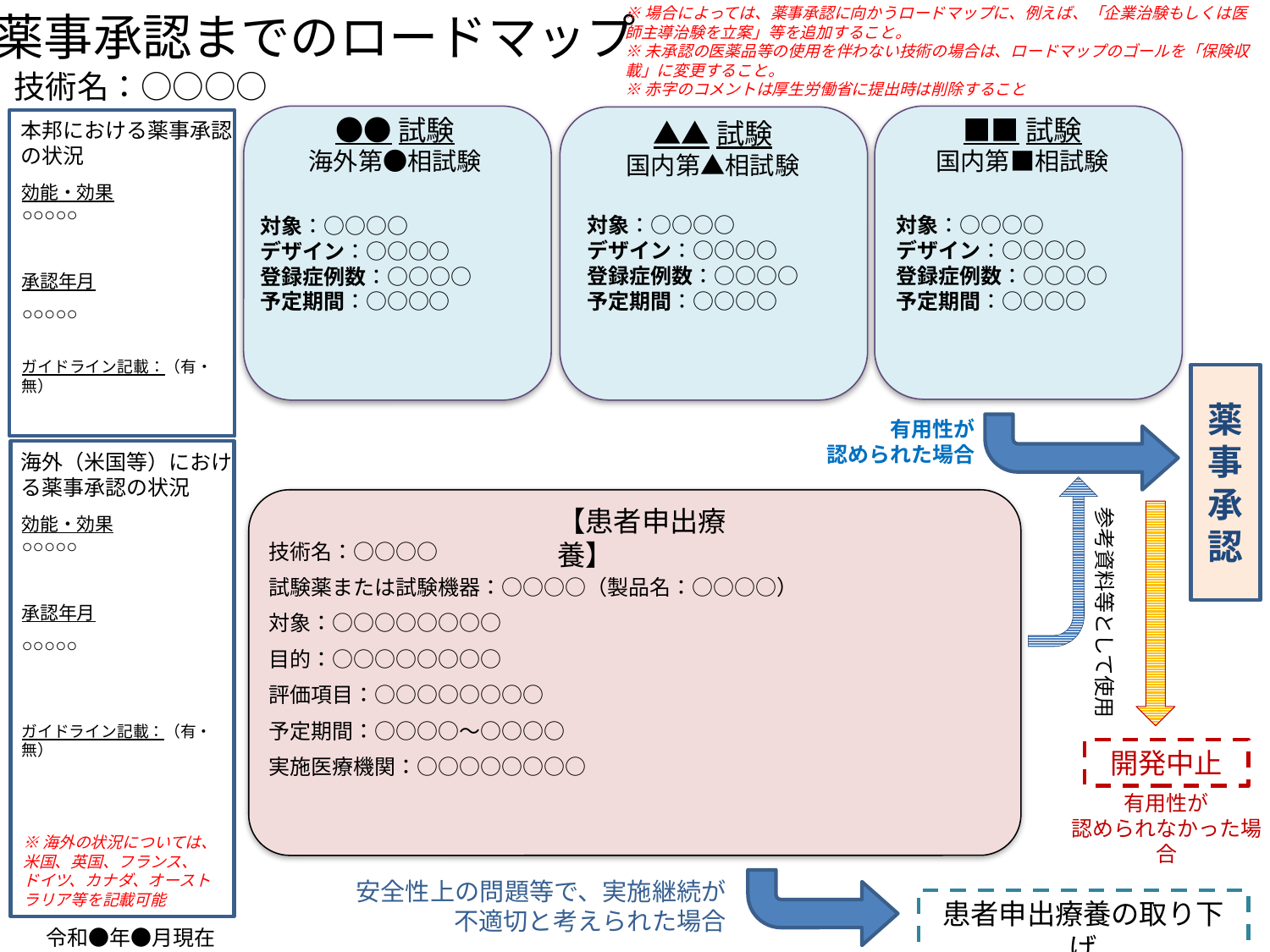

※場合によっては、薬事承認に向かうロードマップに、例えば、「企業治験もしくは医師主導治験を立案」等を追加すること。
※未承認の医薬品等の使用を伴わない技術の場合は、ロードマップのゴールを「保険収載」に変更すること。
※赤字のコメントは厚生労働省に提出時は削除すること
薬事承認までのロードマップ
技術名：○○○○

●●試験
海外第●相試験

■■試験
国内第■相試験

▲▲試験
国内第▲相試験
本邦における薬事承認の状況
効能・効果
○○○○○

承認年月
○○○○○

ガイドライン記載：（有・無）
対象：○○○○
デザイン：○○○○
登録症例数：○○○○
予定期間：○○○○

対象：○○○○
デザイン：○○○○
登録症例数：○○○○
予定期間：○○○○

対象：○○○○
デザイン：○○○○
登録症例数：○○○○
予定期間：○○○○
薬事承認
有用性が
認められた場合

海外（米国等）における薬事承認の状況

参考資料等として使用
【患者申出療養】

効能・効果
○○○○○

承認年月
○○○○○

ガイドライン記載：（有・無）

技術名：○○○○
試験薬または試験機器：○○○○（製品名：○○○○）
対象：○○○○○○○○
目的：○○○○○○○○
評価項目：○○○○○○○○
予定期間：○○○○～○○○○
実施医療機関：○○○○○○○○

開発中止
有用性が
認められなかった場合
※海外の状況については、米国、英国、フランス、ドイツ、カナダ、オーストラリア等を記載可能
安全性上の問題等で、実施継続が
不適切と考えられた場合

患者申出療養の取り下げ
令和●年●月現在